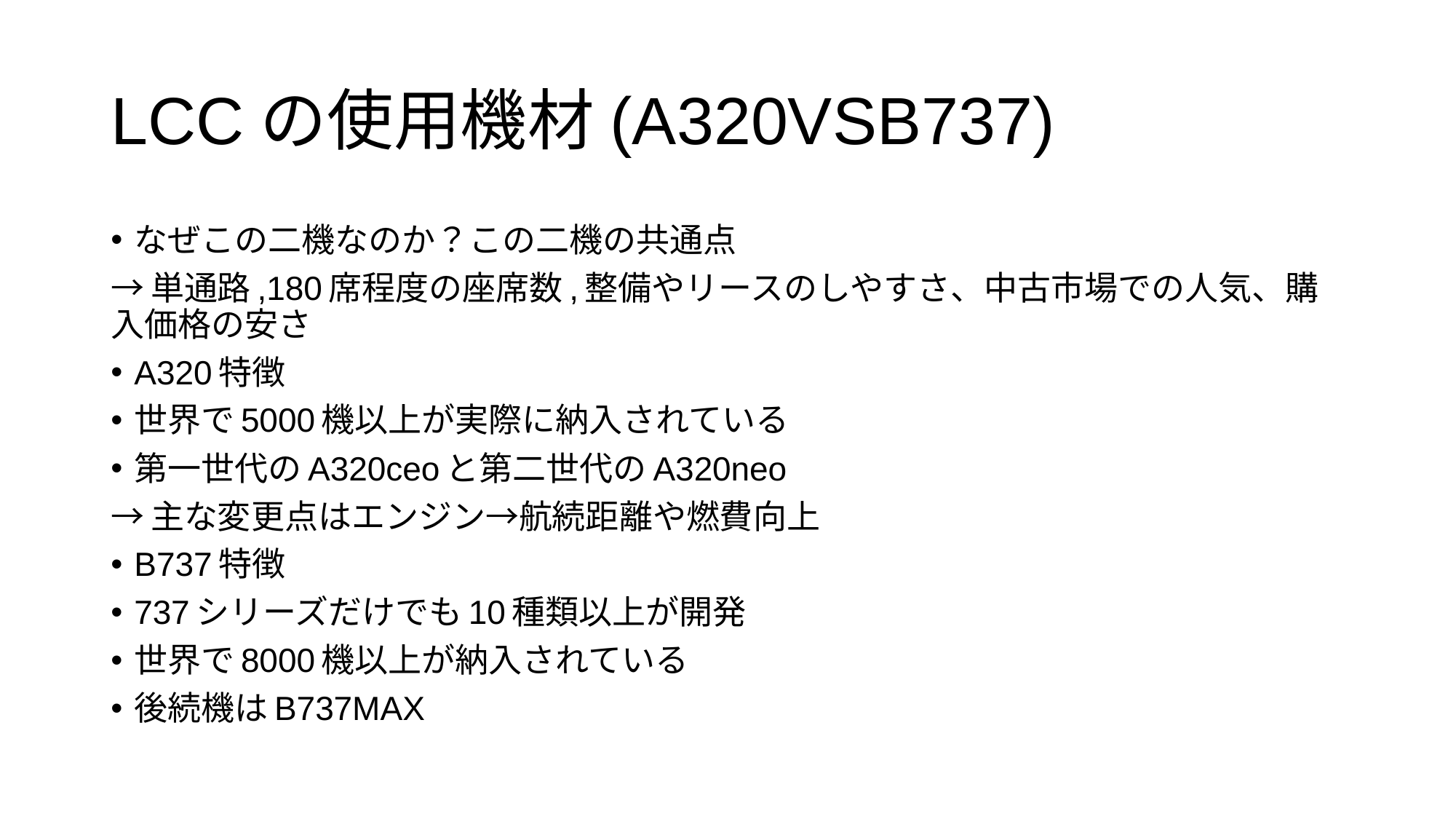

# LCCの使用機材(A320VSB737)
なぜこの二機なのか？この二機の共通点
→単通路,180席程度の座席数,整備やリースのしやすさ、中古市場での人気、購入価格の安さ
A320特徴
世界で5000機以上が実際に納入されている
第一世代のA320ceoと第二世代のA320neo
→主な変更点はエンジン→航続距離や燃費向上
B737特徴
737シリーズだけでも10種類以上が開発
世界で8000機以上が納入されている
後続機はB737MAX